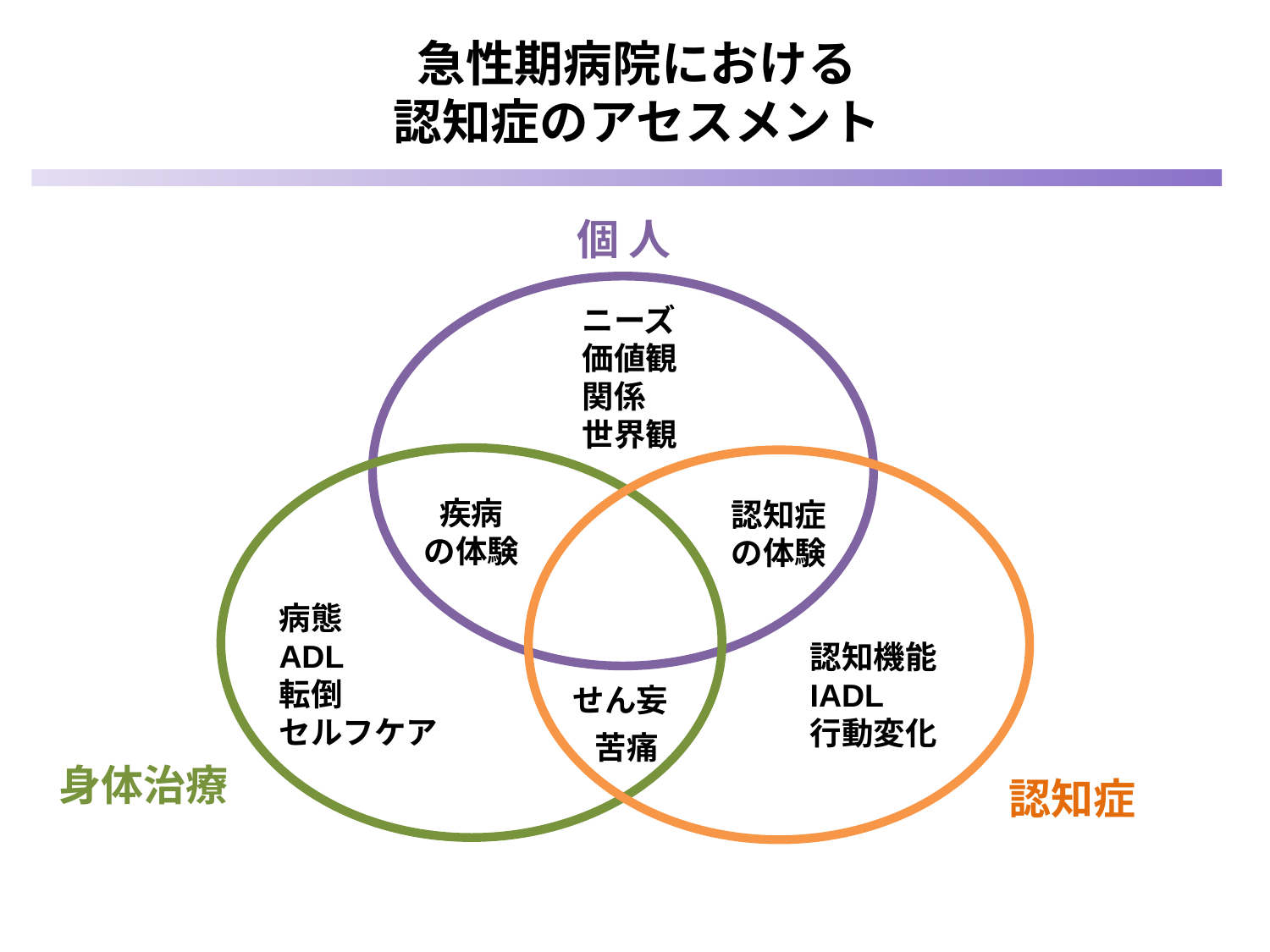

# 急性期病院における 認知症のアセスメント

個 人

ニーズ
価値観
関係
世界観

疾病
の体験
認知症
の体験
病態
ADL
転倒
セルフケア

認知機能
IADL
行動変化
せん妄
苦痛
身体治療
認知症